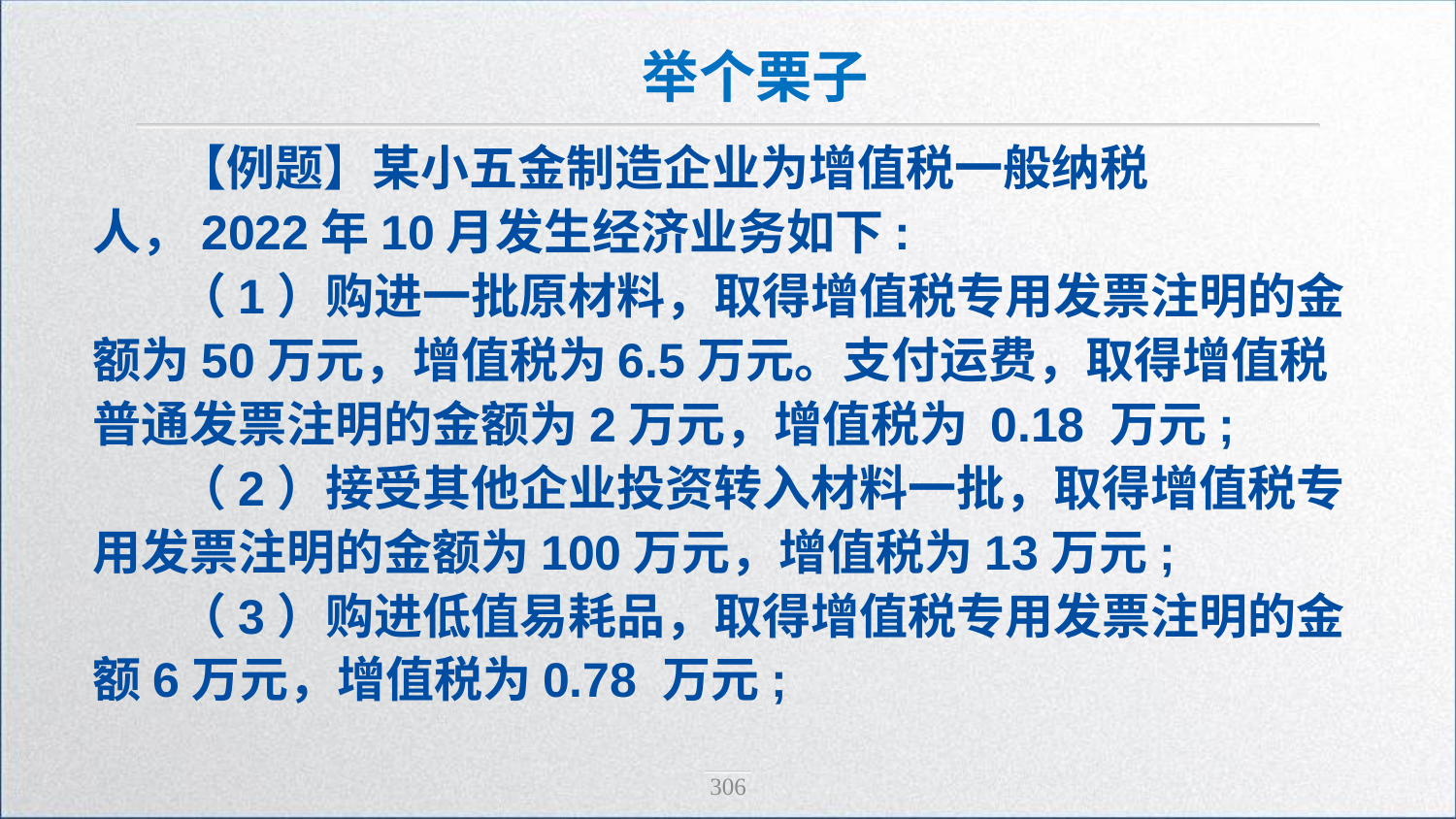

举个栗子
【例题】某小五金制造企业为增值税一般纳税人，2022年10月发生经济业务如下:
（1）购进一批原材料，取得增值税专用发票注明的金额为50万元，增值税为6.5万元。支付运费，取得增值税普通发票注明的金额为2万元，增值税为 0.18 万元;
（2）接受其他企业投资转入材料一批，取得增值税专用发票注明的金额为100万元，增值税为13万元;
（3）购进低值易耗品，取得增值税专用发票注明的金额6万元，增值税为0.78 万元;
306